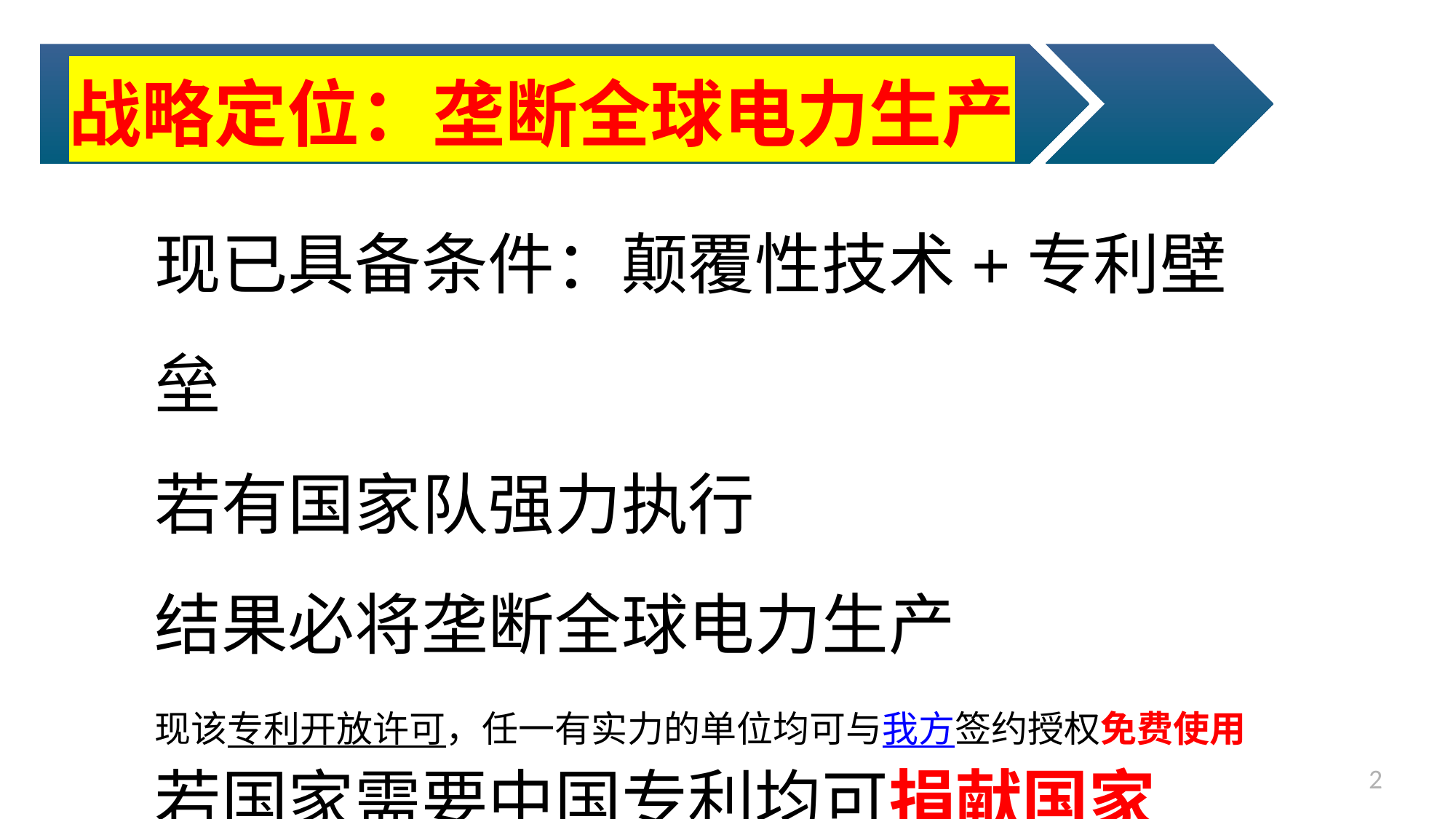

战略定位：垄断全球电力生产
现已具备条件：颠覆性技术+专利壁垒
若有国家队强力执行
结果必将垄断全球电力生产

现该专利开放许可，任一有实力的单位均可与我方签约授权免费使用
若国家需要中国专利均可捐献国家
2